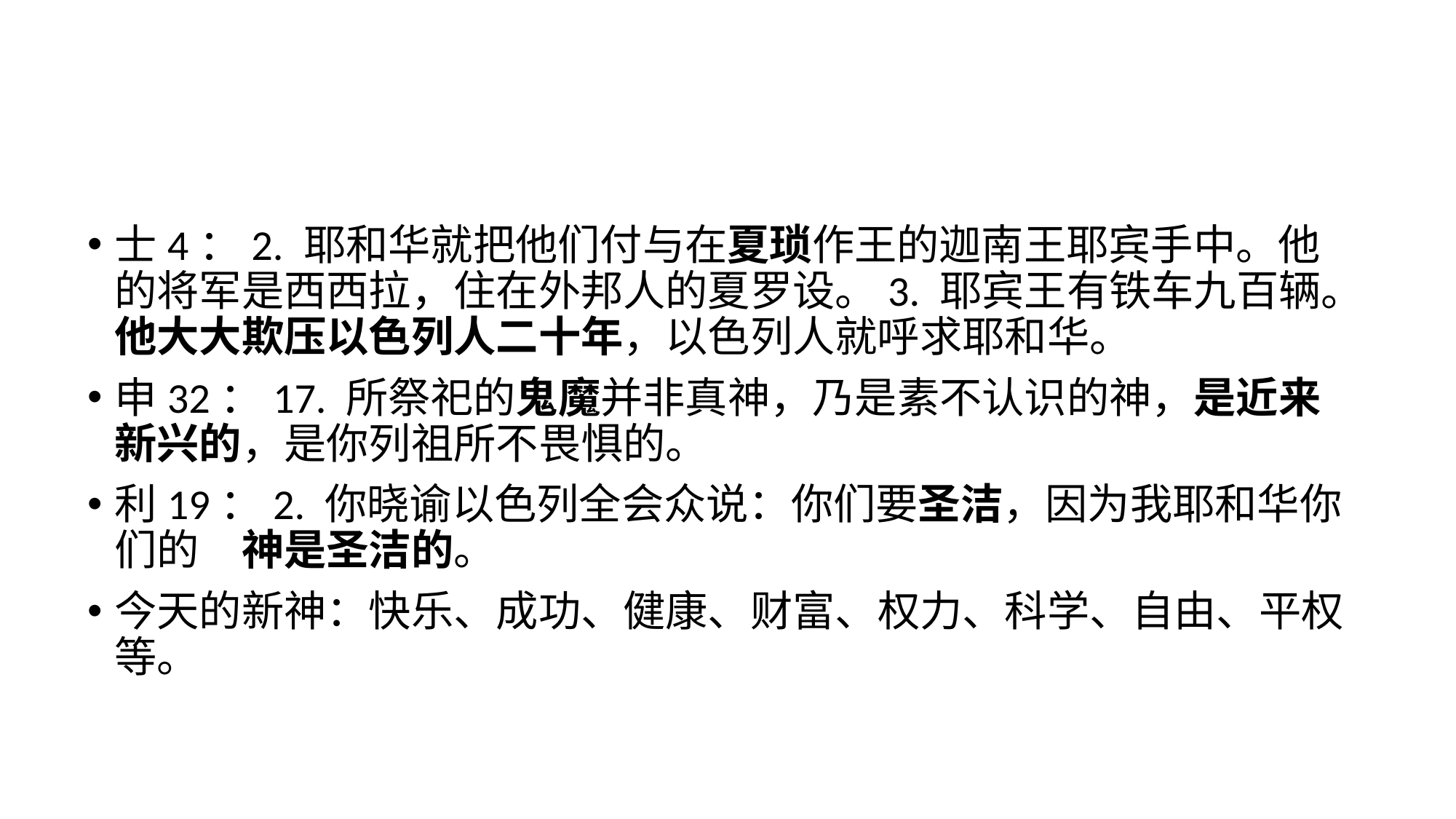

士4：2. 耶和华就把他们付与在夏琐作王的迦南王耶宾手中。他的将军是西西拉，住在外邦人的夏罗设。3. 耶宾王有铁车九百辆。他大大欺压以色列人二十年，以色列人就呼求耶和华。
申32：17. 所祭祀的鬼魔并非真神，乃是素不认识的神，是近来新兴的，是你列祖所不畏惧的。
利19：2. 你晓谕以色列全会众说：你们要圣洁，因为我耶和华你们的　神是圣洁的。
今天的新神：快乐、成功、健康、财富、权力、科学、自由、平权等。